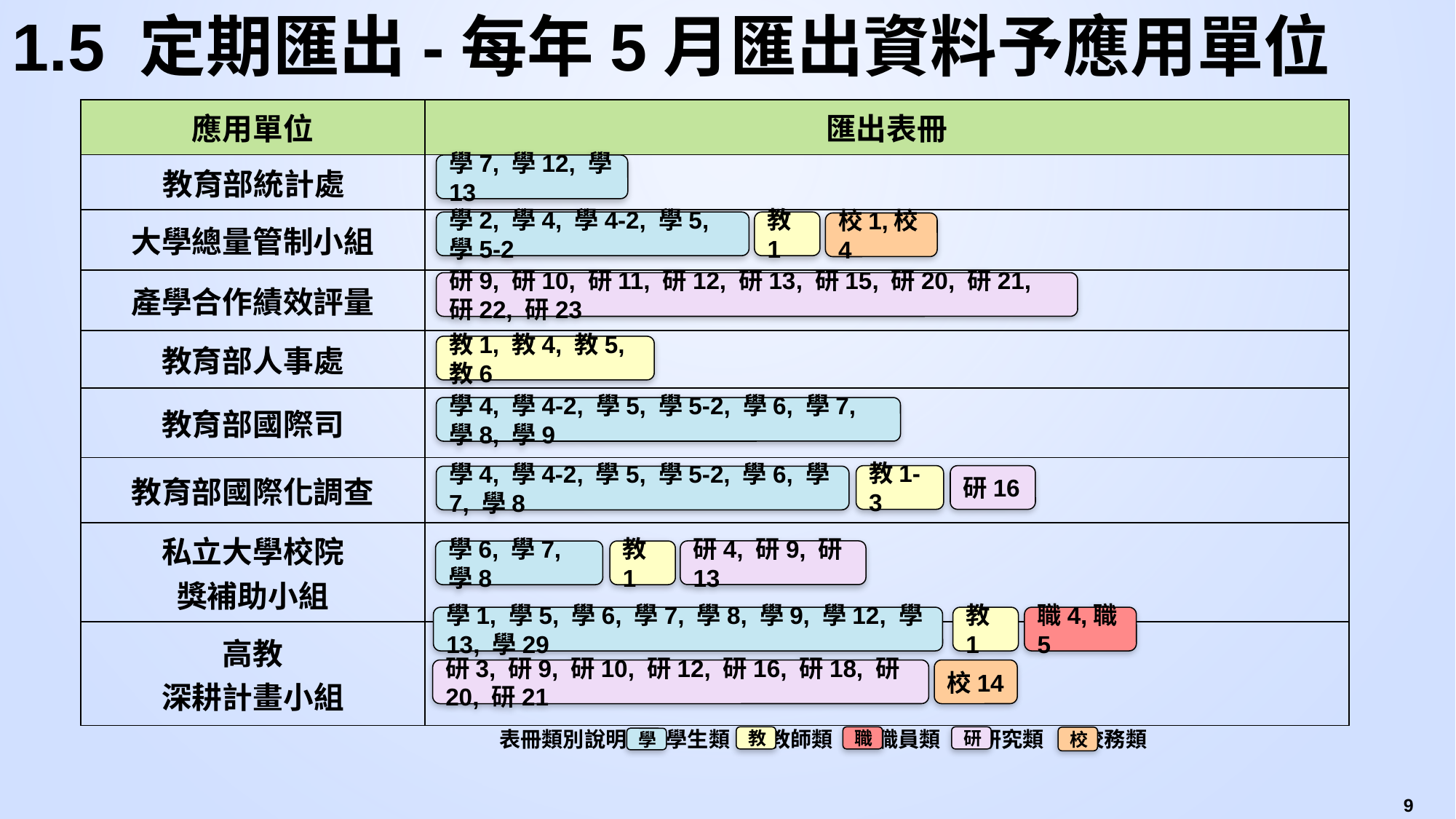

# 1.5 定期匯出-每年5月匯出資料予應用單位
| 應用單位 | 匯出表冊 |
| --- | --- |
| 教育部統計處 |  |
| 大學總量管制小組 |  |
| 產學合作績效評量 |  |
| 教育部人事處 |  |
| 教育部國際司 |  |
| 教育部國際化調查 |  |
| 私立大學校院 獎補助小組 |  |
| 高教 深耕計畫小組 |  |
學7, 學12, 學13
學2, 學4, 學4-2, 學5, 學5-2
教1
校1,校4
研9, 研10, 研11, 研12, 研13, 研15, 研20, 研21, 研22, 研23
教1, 教4, 教5, 教6
學4, 學4-2, 學5, 學5-2, 學6, 學7, 學8, 學9
教1-3
研16
學4, 學4-2, 學5, 學5-2, 學6, 學7, 學8
研4, 研9, 研13
學6, 學7, 學8
教1
學1, 學5, 學6, 學7, 學8, 學9, 學12, 學13, 學29
教1
職4,職5
研3, 研9, 研10, 研12, 研16, 研18, 研20, 研21
校14
表冊類別說明        學生類        教師類         職員類        研究類        校務類
研
教
職
校
學